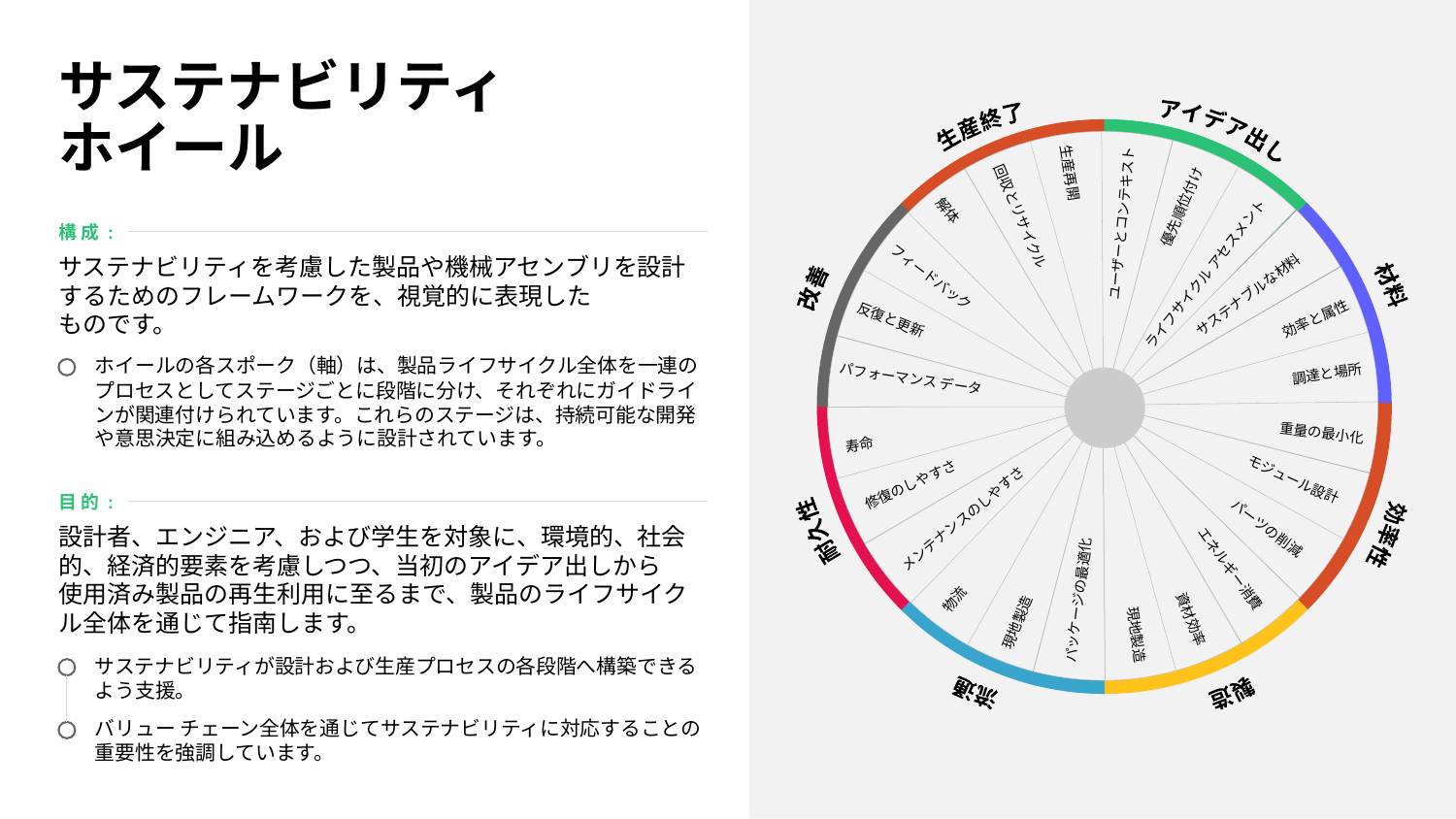

# サステナビリティ ホイール
アイデア出し
生産終了

生産再開
優先順位付け
解体
回収とリサイクル
ユーザーとコンテキスト
改善
材料
ライフサイクル アセスメント
フィードバック
サステナブルな材料
効率と属性
反復と更新
調達と場所

パフォーマンス データ
耐久性
効率性
重量の最小化
寿命
モジュール設計
修復のしやすさ
流通
製造
メンテナンスのしやすさ
パーツの削減
エネルギー消費
物流
パッケージの最適化
資材効率
現地製造
現地製造
構成:
サステナビリティを考慮した製品や機械アセンブリを設計するためのフレームワークを、視覚的に表現した
ものです。
ホイールの各スポーク（軸）は、製品ライフサイクル全体を一連のプロセスとしてステージごとに段階に分け、それぞれにガイドラインが関連付けられています。これらのステージは、持続可能な開発や意思決定に組み込めるように設計されています。

目的:
設計者、エンジニア、および学生を対象に、環境的、社会的、経済的要素を考慮しつつ、当初のアイデア出しから
使用済み製品の再生利用に至るまで、製品のライフサイクル全体を通じて指南します。
サステナビリティが設計および生産プロセスの各段階へ構築できるよう支援。

バリュー チェーン全体を通じてサステナビリティに対応することの重要性を強調しています。